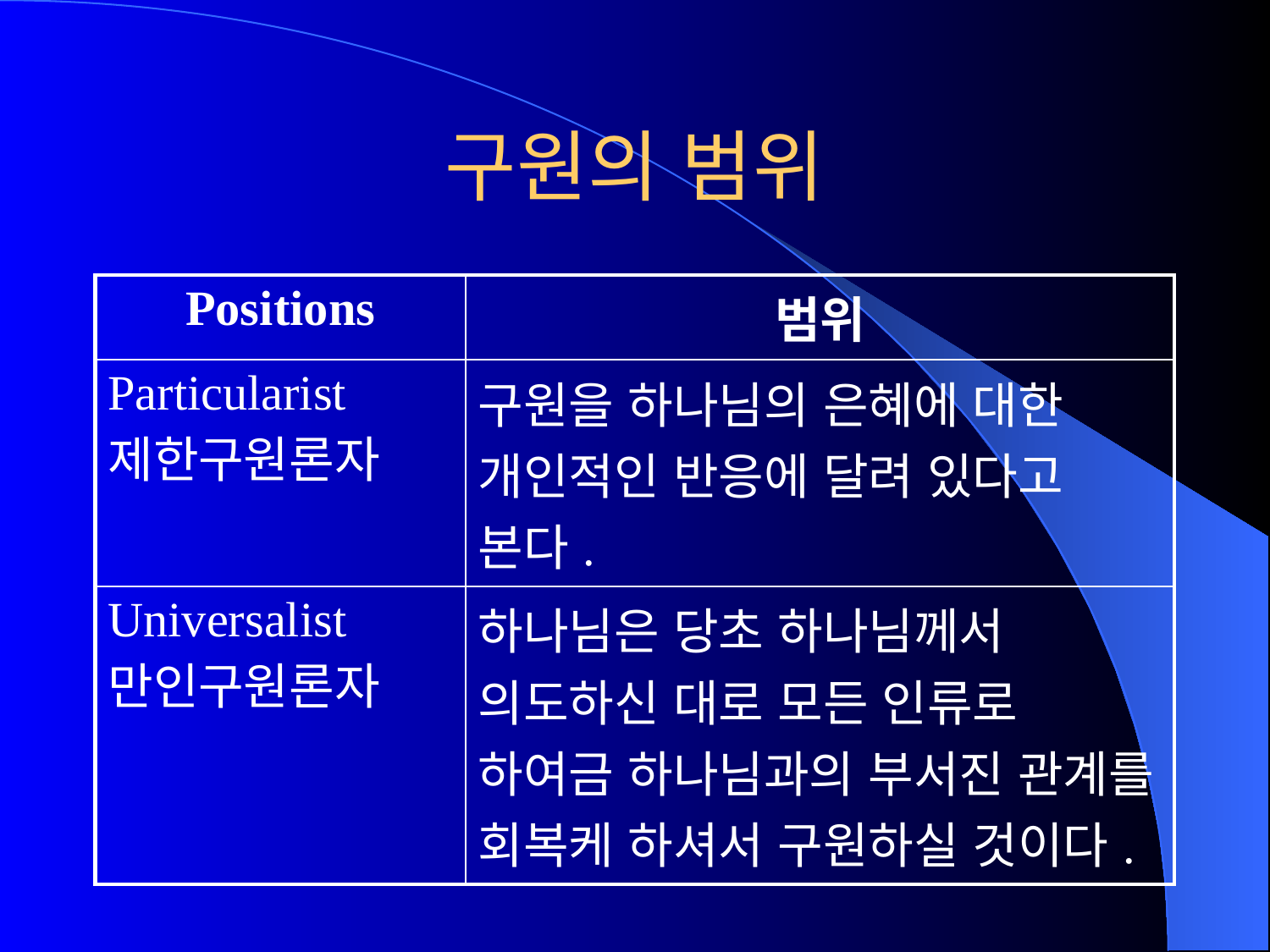

# 구원의 범위
| Positions | 범위 |
| --- | --- |
| Particularist 제한구원론자 | 구원을 하나님의 은혜에 대한 개인적인 반응에 달려 있다고 본다. |
| Universalist 만인구원론자 | 하나님은 당초 하나님께서 의도하신 대로 모든 인류로 하여금 하나님과의 부서진 관계를 회복케 하셔서 구원하실 것이다. |